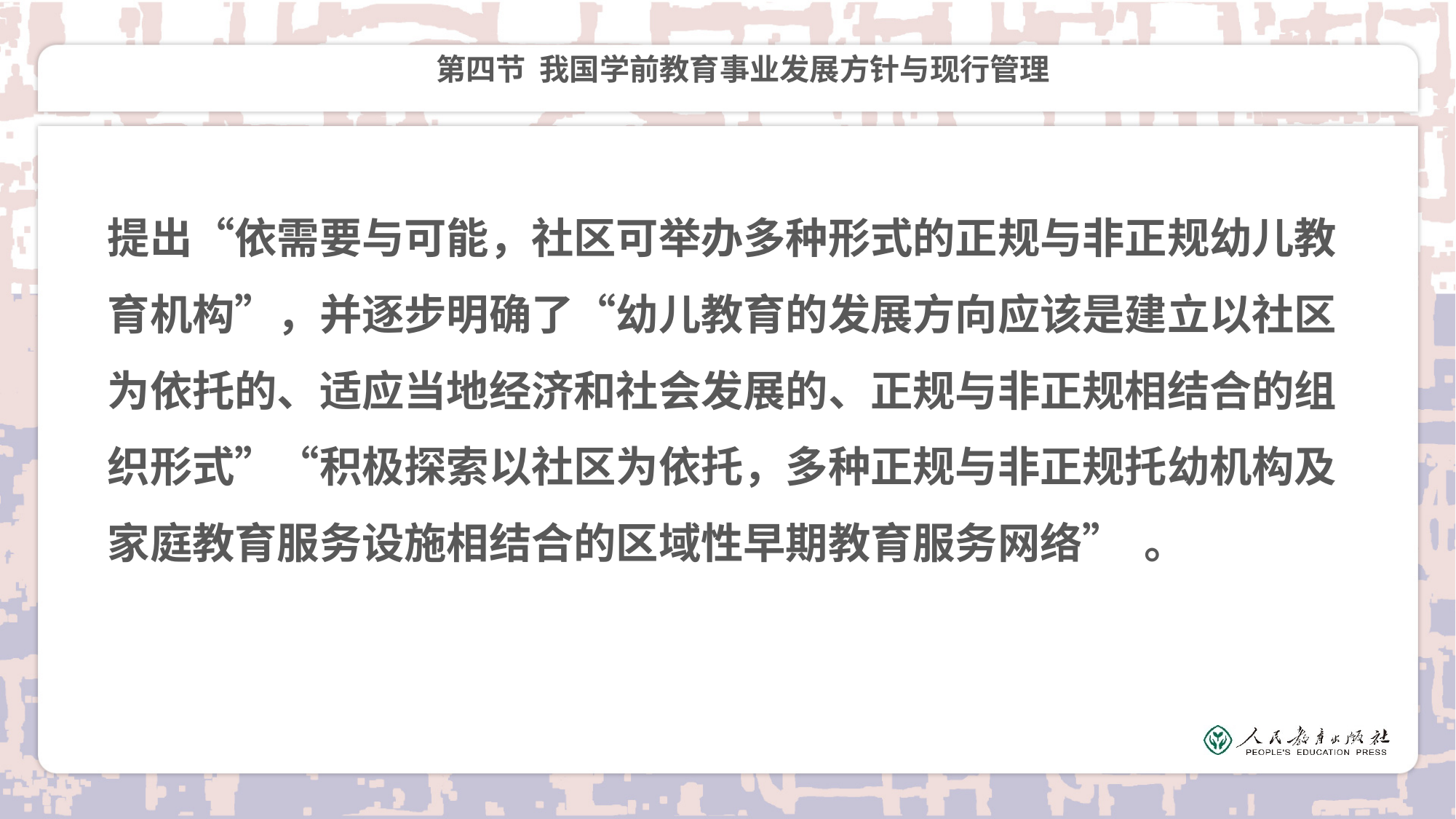

# 第四节  我国学前教育事业发展方针与现行管理
提出“依需要与可能，社区可举办多种形式的正规与非正规幼儿教育机构”，并逐步明确了“幼儿教育的发展方向应该是建立以社区为依托的、适应当地经济和社会发展的、正规与非正规相结合的组织形式”“积极探索以社区为依托，多种正规与非正规托幼机构及家庭教育服务设施相结合的区域性早期教育服务网络”  。